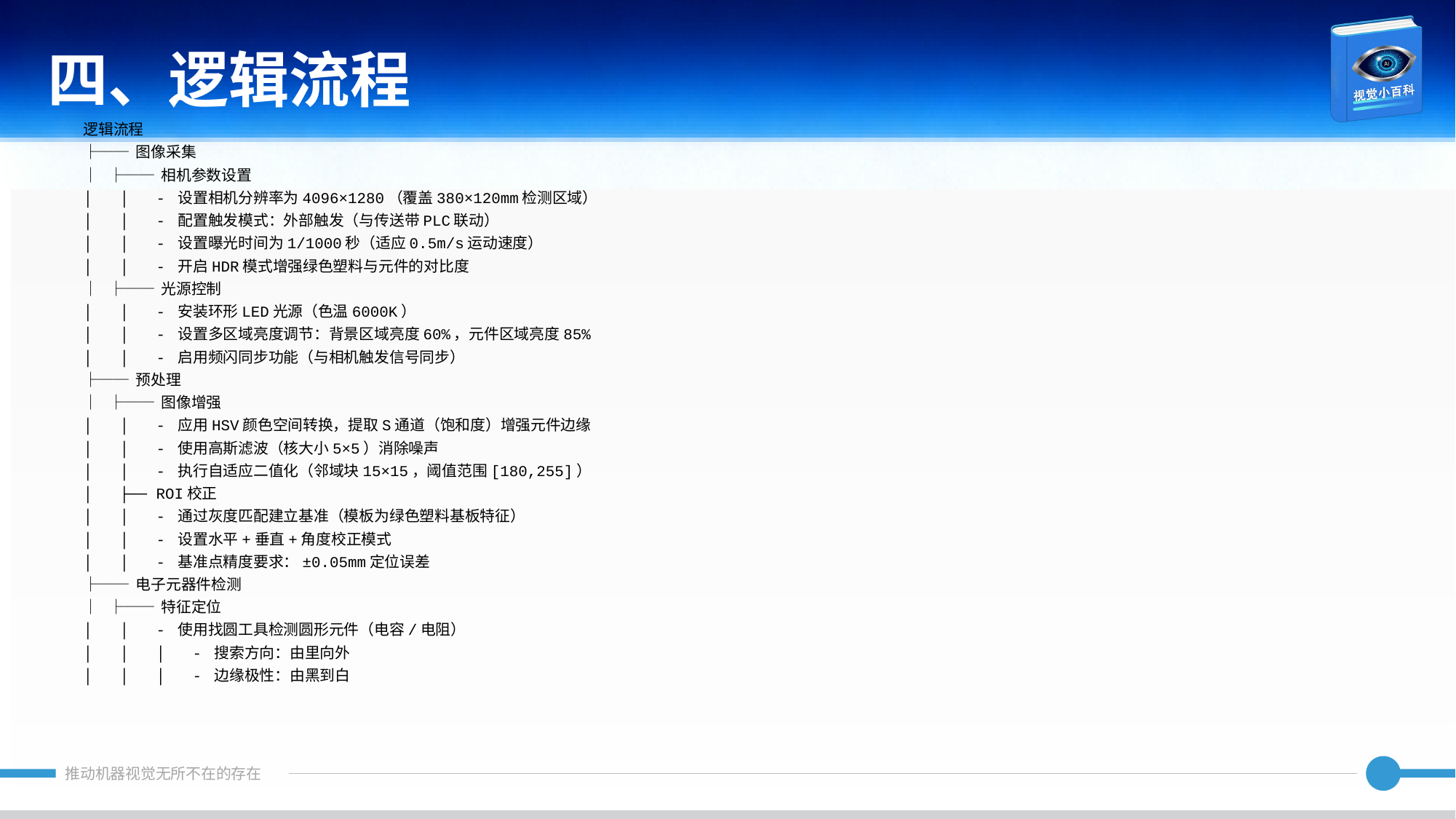

四、逻辑流程

逻辑流程
├── 图像采集
│   ├── 相机参数设置
│   │   - 设置相机分辨率为4096×1280（覆盖380×120mm检测区域）
│   │   - 配置触发模式：外部触发（与传送带PLC联动）
│   │   - 设置曝光时间为1/1000秒（适应0.5m/s运动速度）
│   │   - 开启HDR模式增强绿色塑料与元件的对比度
│   ├── 光源控制
│   │   - 安装环形LED光源（色温6000K）
│   │   - 设置多区域亮度调节：背景区域亮度60%，元件区域亮度85%
│   │   - 启用频闪同步功能（与相机触发信号同步）
├── 预处理
│   ├── 图像增强
│   │   - 应用HSV颜色空间转换，提取S通道（饱和度）增强元件边缘
│   │   - 使用高斯滤波（核大小5×5）消除噪声
│   │   - 执行自适应二值化（邻域块15×15，阈值范围[180,255]）
│   ├── ROI校正
│   │   - 通过灰度匹配建立基准（模板为绿色塑料基板特征）
│   │   - 设置水平+垂直+角度校正模式
│   │   - 基准点精度要求：±0.05mm定位误差
├── 电子元器件检测
│   ├── 特征定位
│   │   - 使用找圆工具检测圆形元件（电容/电阻）
│   │   │   - 搜索方向：由里向外
│   │   │   - 边缘极性：由黑到白
8